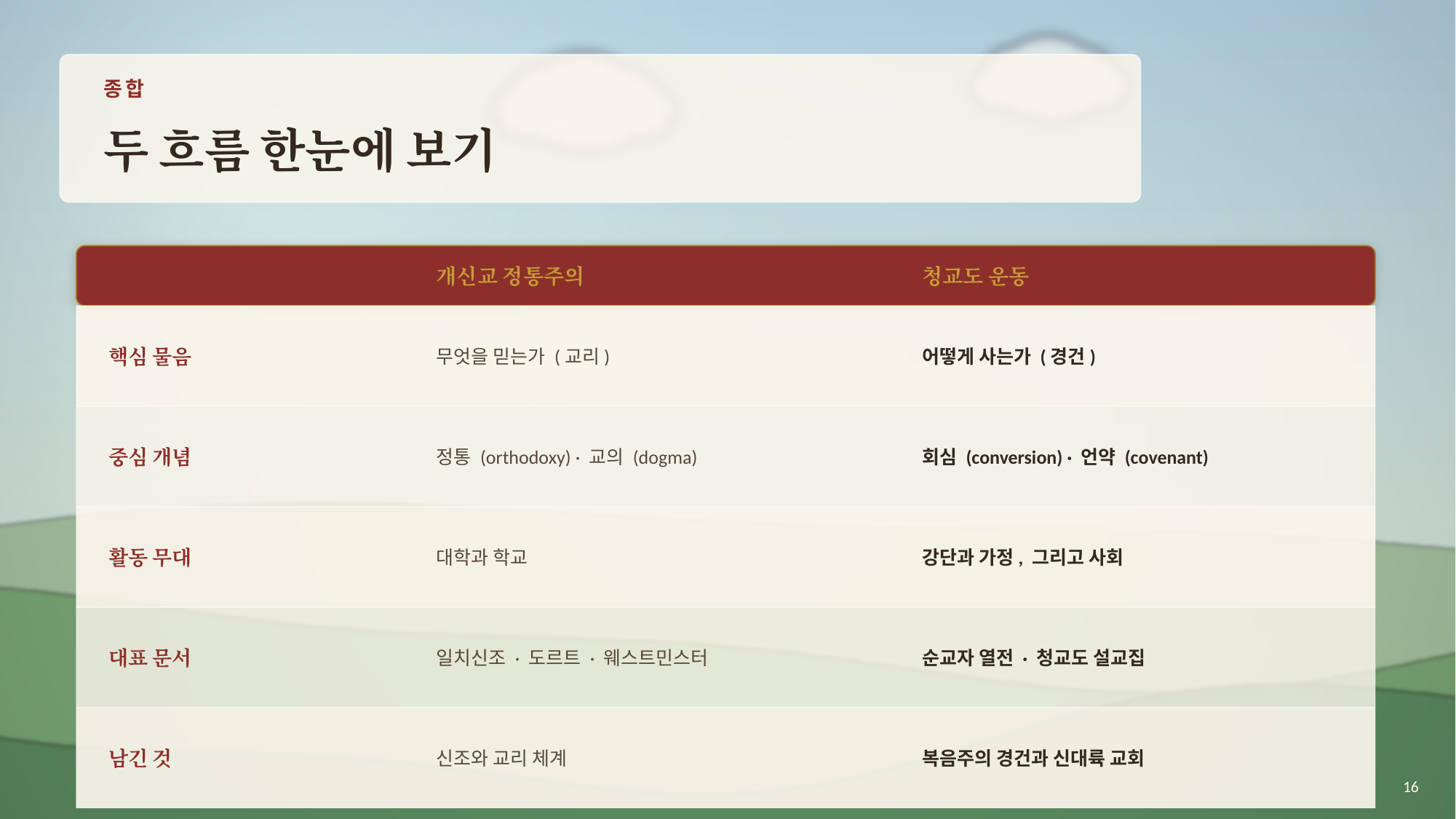

종합
두 흐름 한눈에 보기

개신교 정통주의
청교도 운동

핵심 물음
무엇을 믿는가 (교리)
어떻게 사는가 (경건)

중심 개념
정통 (orthodoxy) · 교의 (dogma)
회심 (conversion) · 언약 (covenant)

활동 무대
대학과 학교
강단과 가정, 그리고 사회

대표 문서
일치신조 · 도르트 · 웨스트민스터
순교자 열전 · 청교도 설교집

남긴 것
신조와 교리 체계
복음주의 경건과 신대륙 교회
16